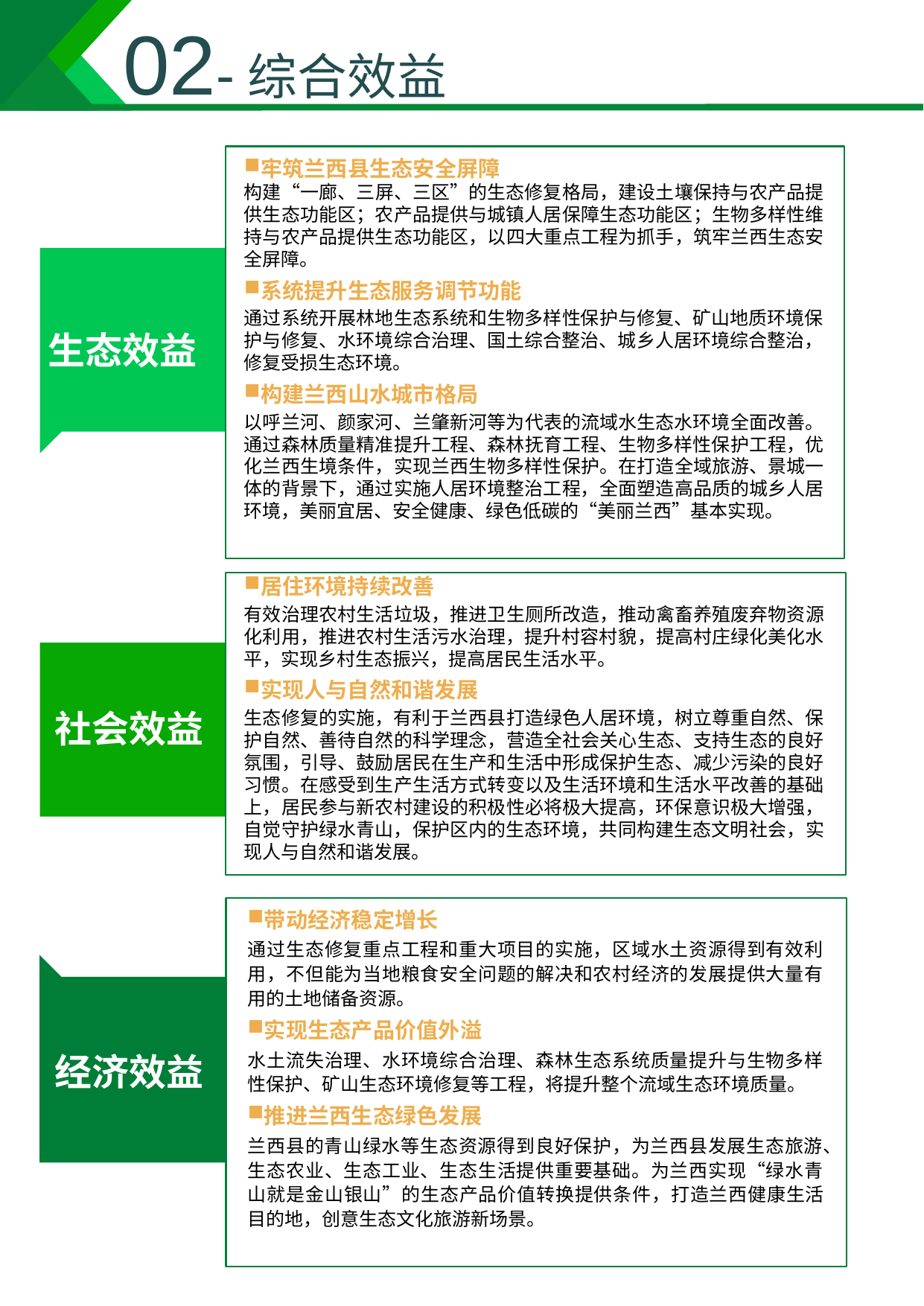

02-综合效益

牢筑兰西县生态安全屏障
构建“一廊、三屏、三区”的生态修复格局，建设土壤保持与农产品提供生态功能区；农产品提供与城镇人居保障生态功能区；生物多样性维持与农产品提供生态功能区，以四大重点工程为抓手，筑牢兰西生态安全屏障。
系统提升生态服务调节功能
通过系统开展林地生态系统和生物多样性保护与修复、矿山地质环境保护与修复、水环境综合治理、国土综合整治、城乡人居环境综合整治，修复受损生态环境。
构建兰西山水城市格局
以呼兰河、颜家河、兰肇新河等为代表的流域水生态水环境全面改善。通过森林质量精准提升工程、森林抚育工程、生物多样性保护工程，优化兰西生境条件，实现兰西生物多样性保护。在打造全域旅游、景城一体的背景下，通过实施人居环境整治工程，全面塑造高品质的城乡人居环境，美丽宜居、安全健康、绿色低碳的“美丽兰西”基本实现。

生态效益
居住环境持续改善
有效治理农村生活垃圾，推进卫生厕所改造，推动禽畜养殖废弃物资源化利用，推进农村生活污水治理，提升村容村貌，提高村庄绿化美化水平，实现乡村生态振兴，提高居民生活水平。
实现人与自然和谐发展
生态修复的实施，有利于兰西县打造绿色人居环境，树立尊重自然、保护自然、善待自然的科学理念，营造全社会关心生态、支持生态的良好氛围，引导、鼓励居民在生产和生活中形成保护生态、减少污染的良好习惯。在感受到生产生活方式转变以及生活环境和生活水平改善的基础上，居民参与新农村建设的积极性必将极大提高，环保意识极大增强，自觉守护绿水青山，保护区内的生态环境，共同构建生态文明社会，实现人与自然和谐发展。

社会效益

带动经济稳定增长
通过生态修复重点工程和重大项目的实施，区域水土资源得到有效利用，不但能为当地粮食安全问题的解决和农村经济的发展提供大量有用的土地储备资源。
实现生态产品价值外溢
水土流失治理、水环境综合治理、森林生态系统质量提升与生物多样性保护、矿山生态环境修复等工程，将提升整个流域生态环境质量。
推进兰西生态绿色发展
兰西县的青山绿水等生态资源得到良好保护，为兰西县发展生态旅游、生态农业、生态工业、生态生活提供重要基础。为兰西实现“绿水青山就是金山银山”的生态产品价值转换提供条件，打造兰西健康生活目的地，创意生态文化旅游新场景。

经济效益